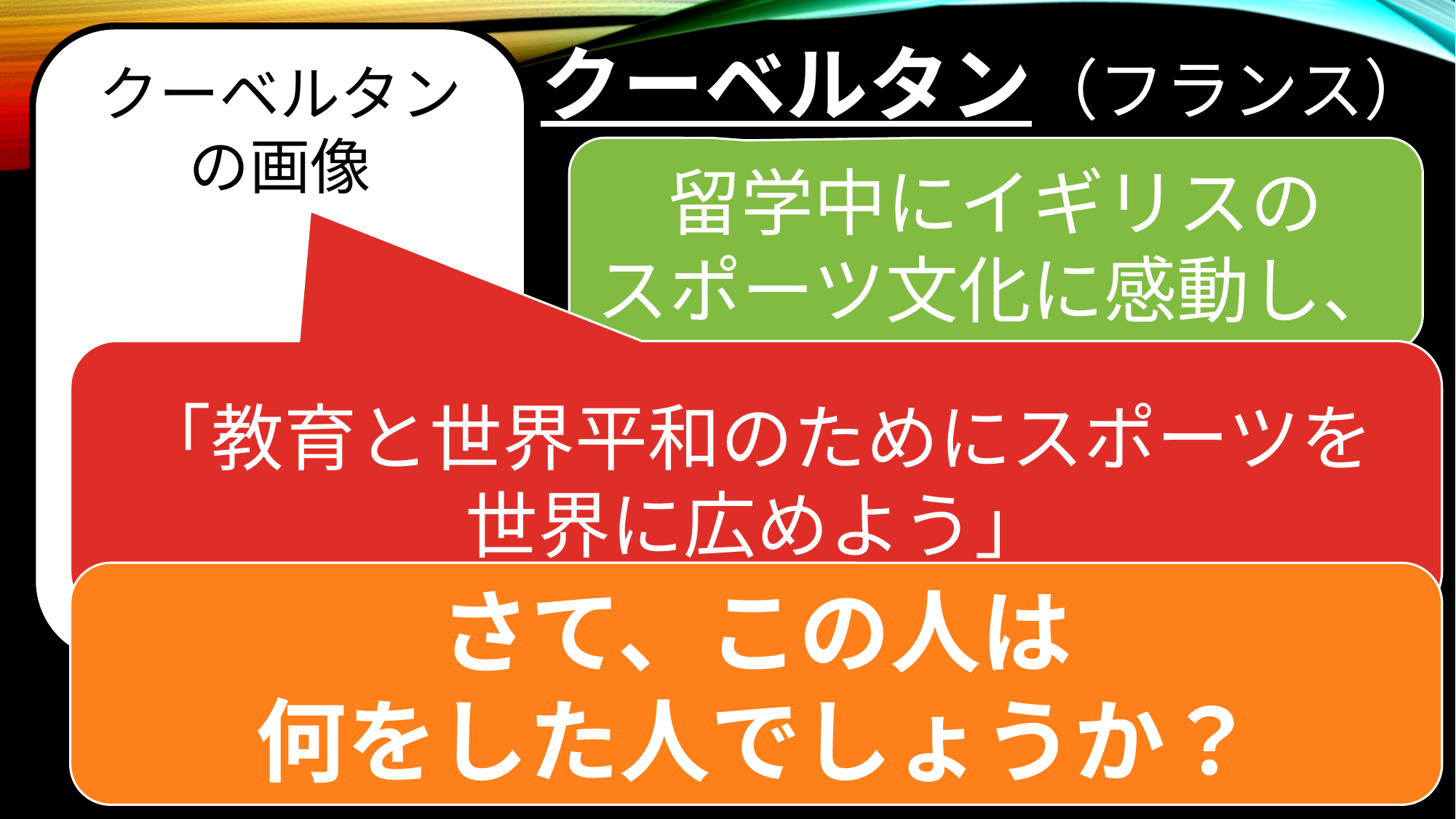

# クーベルタン（フランス）
クーベルタン
の画像
留学中にイギリスの
スポーツ文化に感動し、
「教育と世界平和のためにスポーツを
世界に広めよう」
さて、この人は
何をした人でしょうか？
出典：Wikipedia